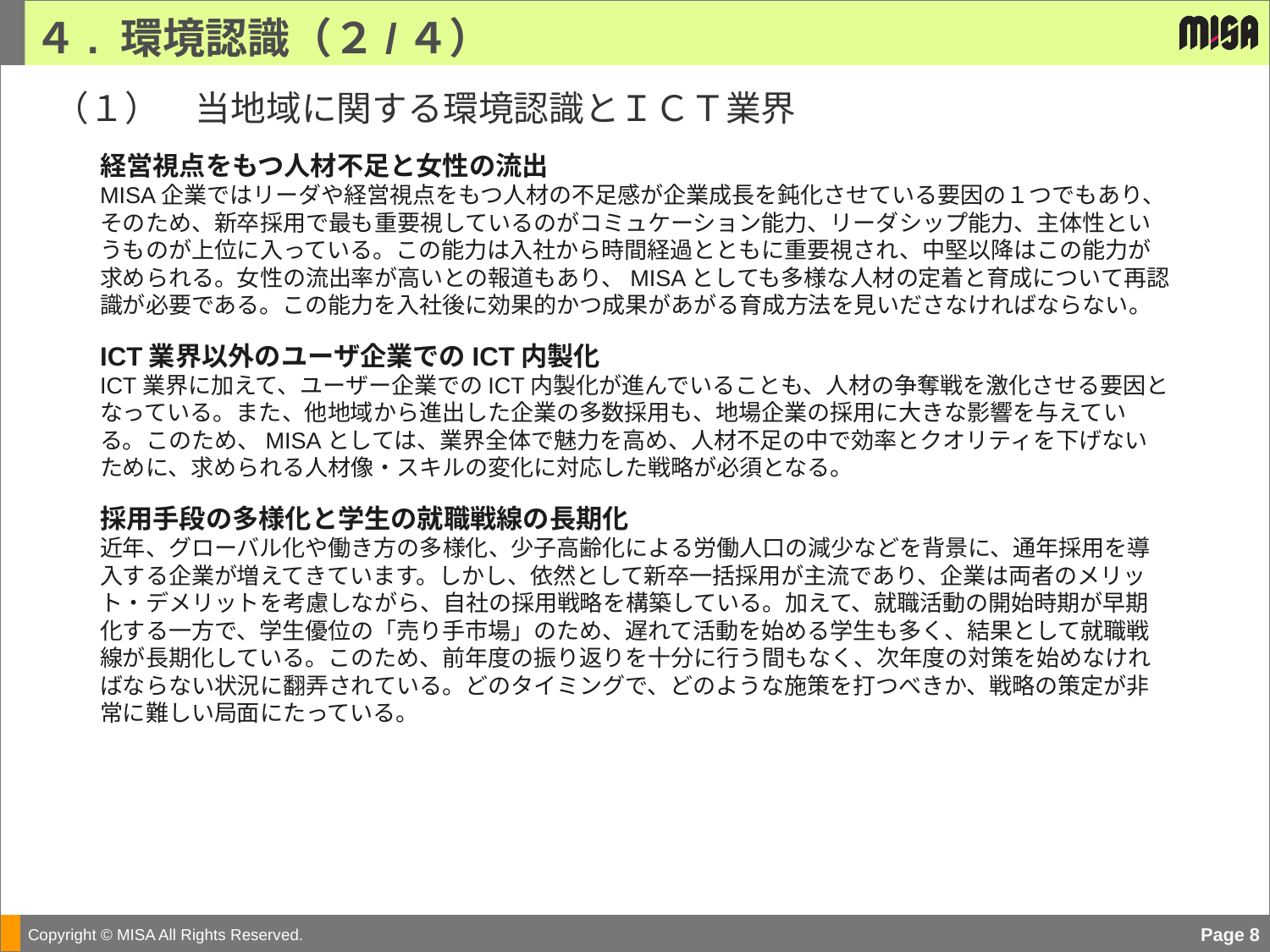

４. 環境認識（２/４）
（１）　当地域に関する環境認識とＩＣＴ業界
経営視点をもつ人材不足と女性の流出
MISA企業ではリーダや経営視点をもつ人材の不足感が企業成長を鈍化させている要因の１つでもあり、そのため、新卒採用で最も重要視しているのがコミュケーション能力、リーダシップ能力、主体性というものが上位に入っている。この能力は入社から時間経過とともに重要視され、中堅以降はこの能力が求められる。女性の流出率が高いとの報道もあり、MISAとしても多様な人材の定着と育成について再認識が必要である。この能力を入社後に効果的かつ成果があがる育成方法を見いださなければならない。
ICT業界以外のユーザ企業でのICT内製化
ICT業界に加えて、ユーザー企業でのICT内製化が進んでいることも、人材の争奪戦を激化させる要因となっている。また、他地域から進出した企業の多数採用も、地場企業の採用に大きな影響を与えている。このため、MISAとしては、業界全体で魅力を高め、人材不足の中で効率とクオリティを下げないために、求められる人材像・スキルの変化に対応した戦略が必須となる。
採用手段の多様化と学生の就職戦線の長期化
近年、グローバル化や働き方の多様化、少子高齢化による労働人口の減少などを背景に、通年採用を導入する企業が増えてきています。しかし、依然として新卒一括採用が主流であり、企業は両者のメリット・デメリットを考慮しながら、自社の採用戦略を構築している。加えて、就職活動の開始時期が早期化する一方で、学生優位の「売り手市場」のため、遅れて活動を始める学生も多く、結果として就職戦線が長期化している。このため、前年度の振り返りを十分に行う間もなく、次年度の対策を始めなければならない状況に翻弄されている。どのタイミングで、どのような施策を打つべきか、戦略の策定が非常に難しい局面にたっている。